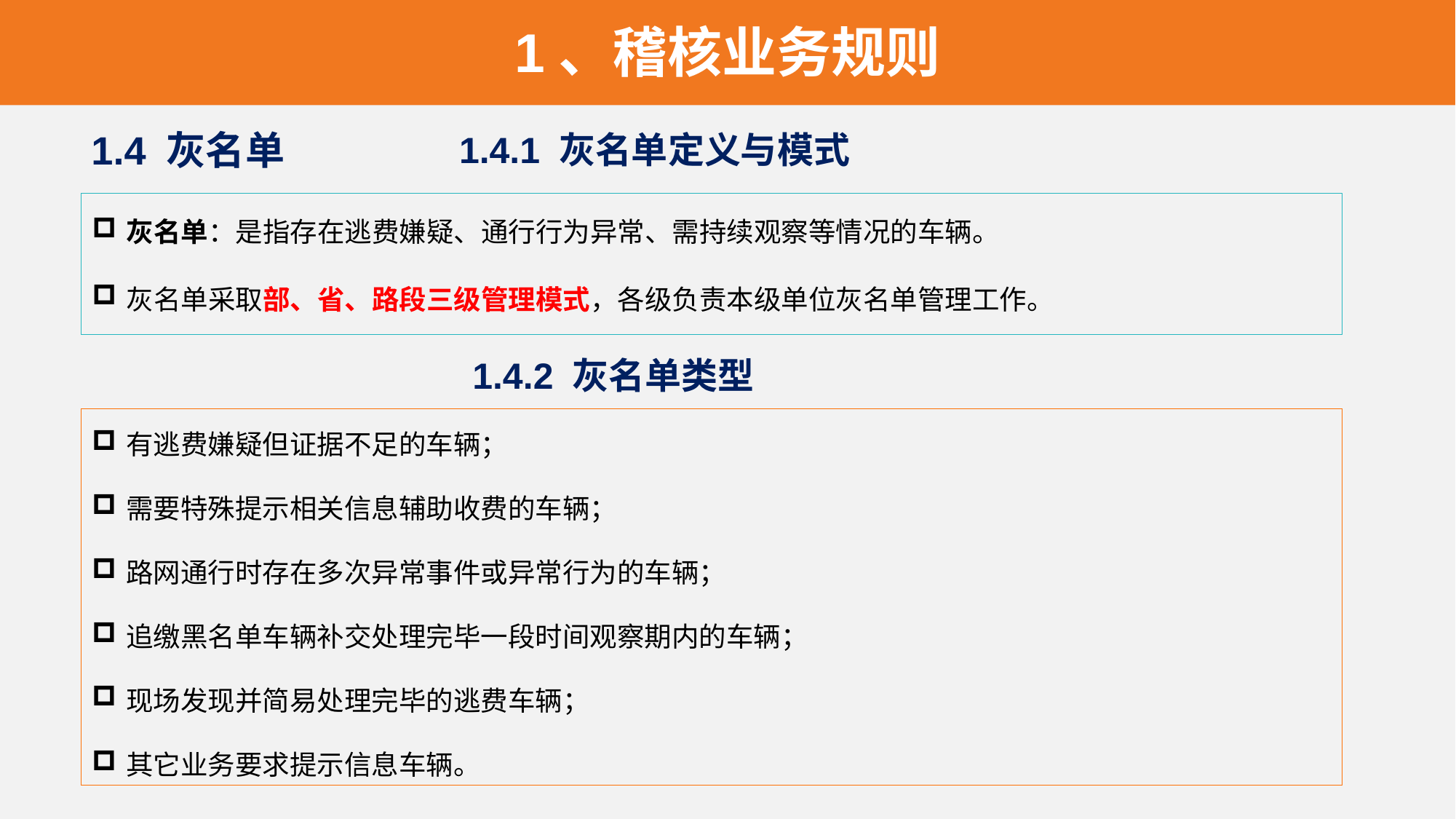

1、稽核业务规则
1.4 灰名单
1.4.1 灰名单定义与模式
灰名单：是指存在逃费嫌疑、通行行为异常、需持续观察等情况的车辆。
灰名单采取部、省、路段三级管理模式，各级负责本级单位灰名单管理工作。
1.4.2 灰名单类型
有逃费嫌疑但证据不足的车辆；
需要特殊提示相关信息辅助收费的车辆；
路网通行时存在多次异常事件或异常行为的车辆；
追缴黑名单车辆补交处理完毕一段时间观察期内的车辆；
现场发现并简易处理完毕的逃费车辆；
其它业务要求提示信息车辆。